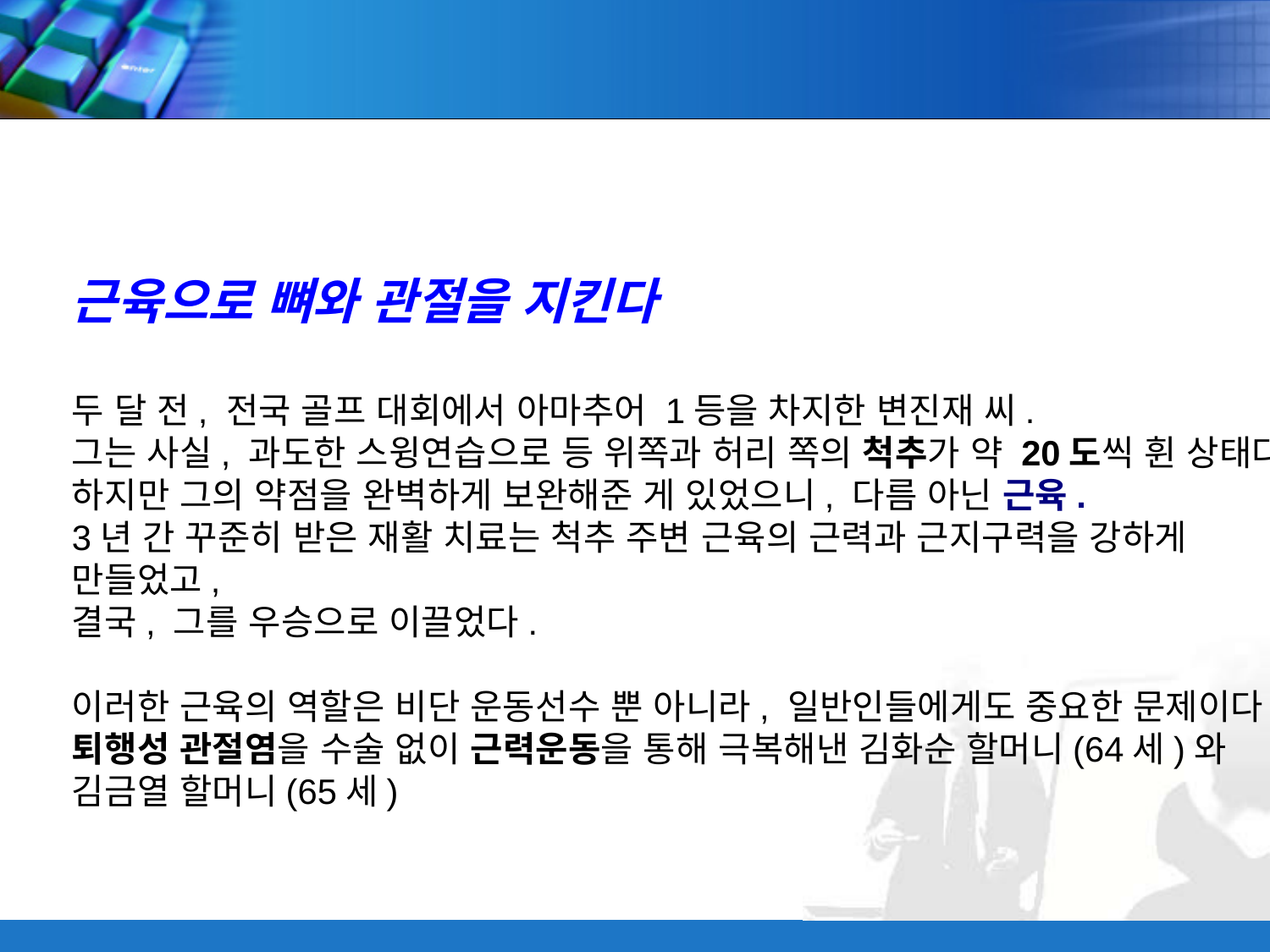

근육으로 뼈와 관절을 지킨다

두 달 전, 전국 골프 대회에서 아마추어 1등을 차지한 변진재 씨.
그는 사실, 과도한 스윙연습으로 등 위쪽과 허리 쪽의 척추가 약 20도씩 휜 상태다.
하지만 그의 약점을 완벽하게 보완해준 게 있었으니, 다름 아닌 근육.
3년 간 꾸준히 받은 재활 치료는 척추 주변 근육의 근력과 근지구력을 강하게 만들었고,
결국, 그를 우승으로 이끌었다.

이러한 근육의 역할은 비단 운동선수 뿐 아니라, 일반인들에게도 중요한 문제이다.
퇴행성 관절염을 수술 없이 근력운동을 통해 극복해낸 김화순 할머니(64세)와
김금열 할머니(65세)